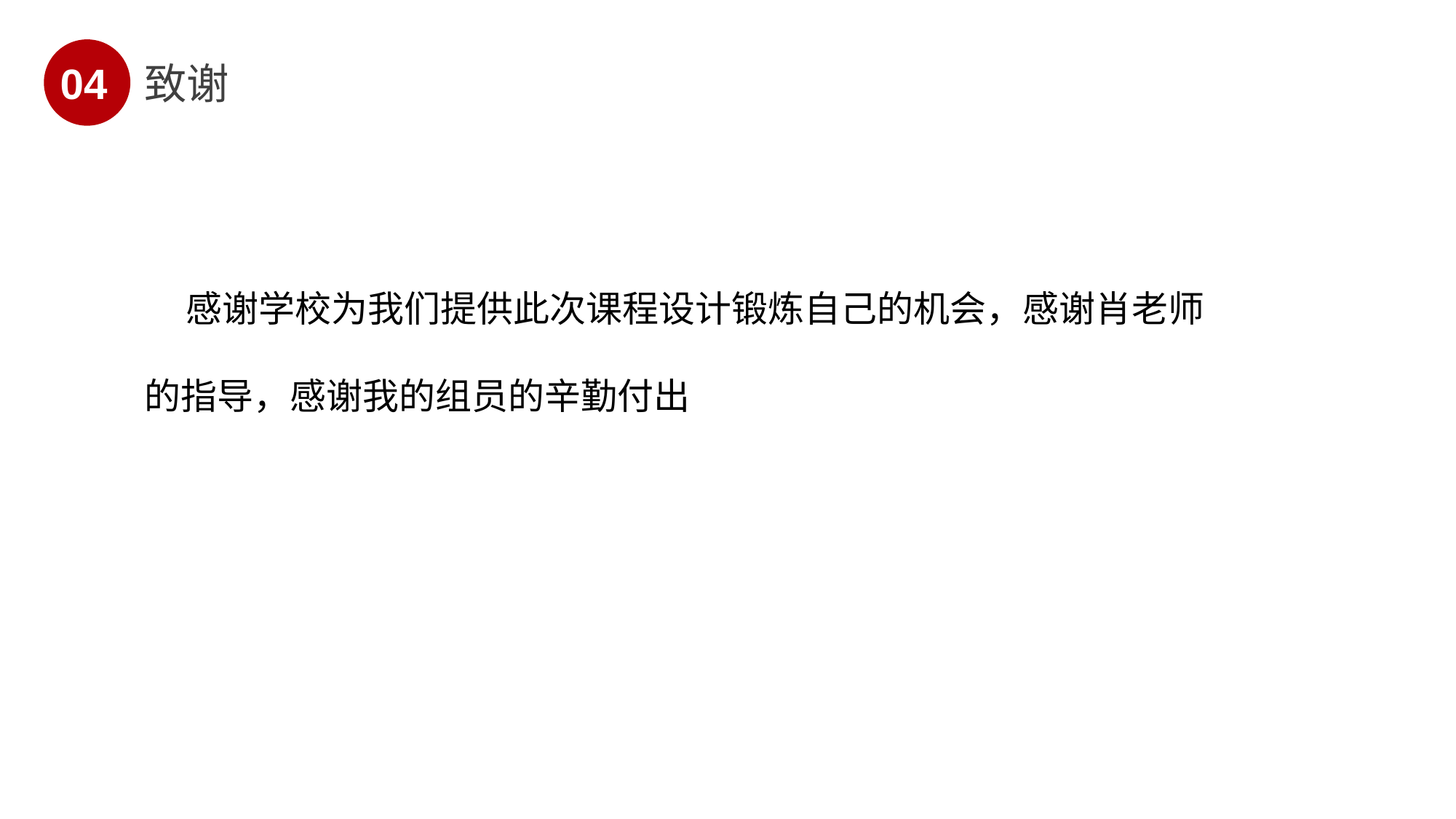

04
致谢
    感谢学校为我们提供此次课程设计锻炼自己的机会，感谢肖老师

的指导，感谢我的组员的辛勤付出